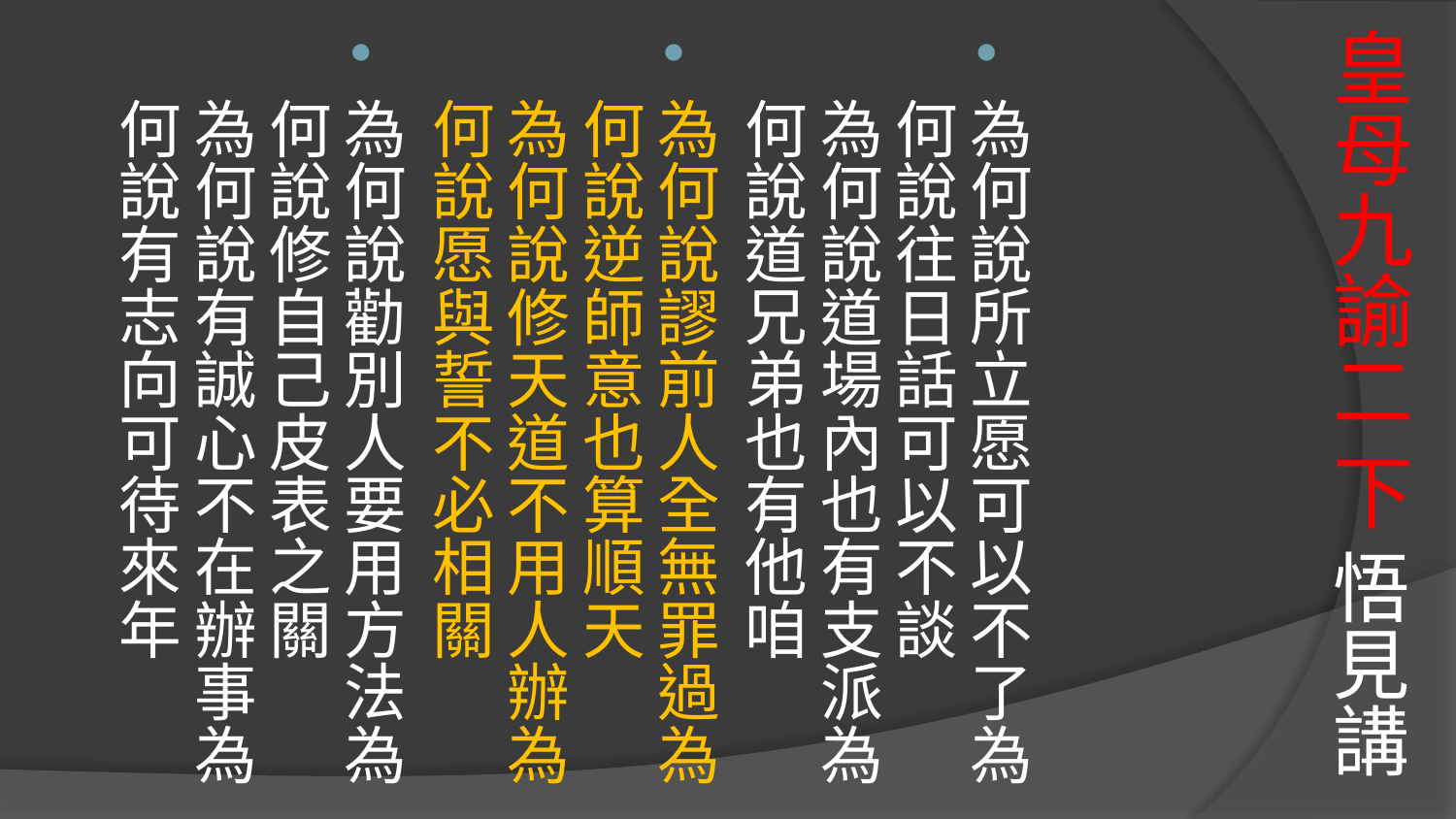

# 皇母九諭二 下 悟見講
為何說所立愿可以不了為何說往日話可以不談
為何說道場內也有支派為何說道兄弟也有他咱
為何說謬前人全無罪過為何說逆師意也算順天
為何說修天道不用人辦為何說愿與誓不必相關
為何說勸別人要用方法為何說修自己皮表之關
為何說有誠心不在辦事為何說有志向可待來年